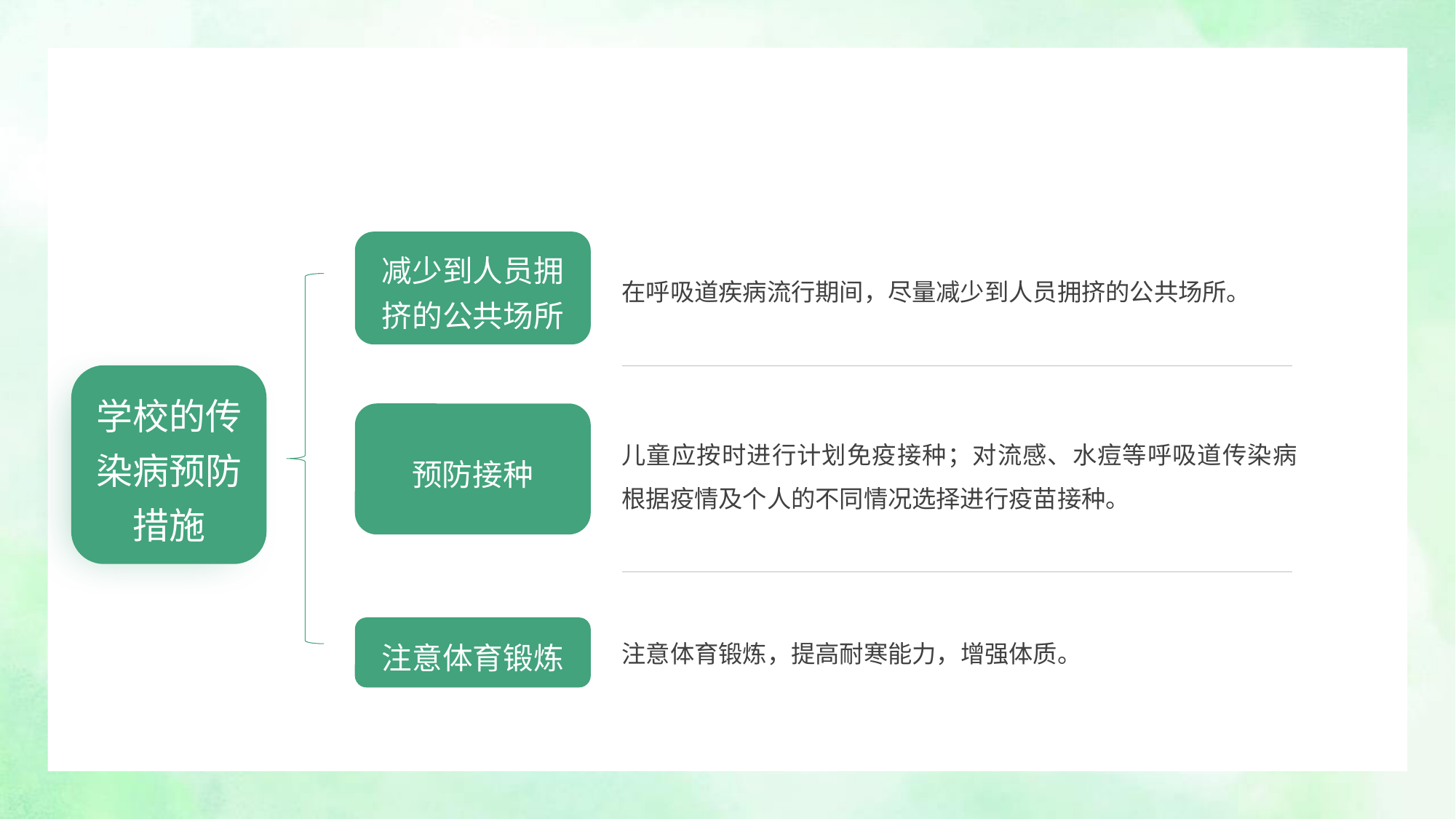

减少到人员拥挤的公共场所
在呼吸道疾病流行期间，尽量减少到人员拥挤的公共场所。

学校的传染病预防措施
预防接种
儿童应按时进行计划免疫接种；对流感、水痘等呼吸道传染病根据疫情及个人的不同情况选择进行疫苗接种。
注意体育锻炼
注意体育锻炼，提高耐寒能力，增强体质。